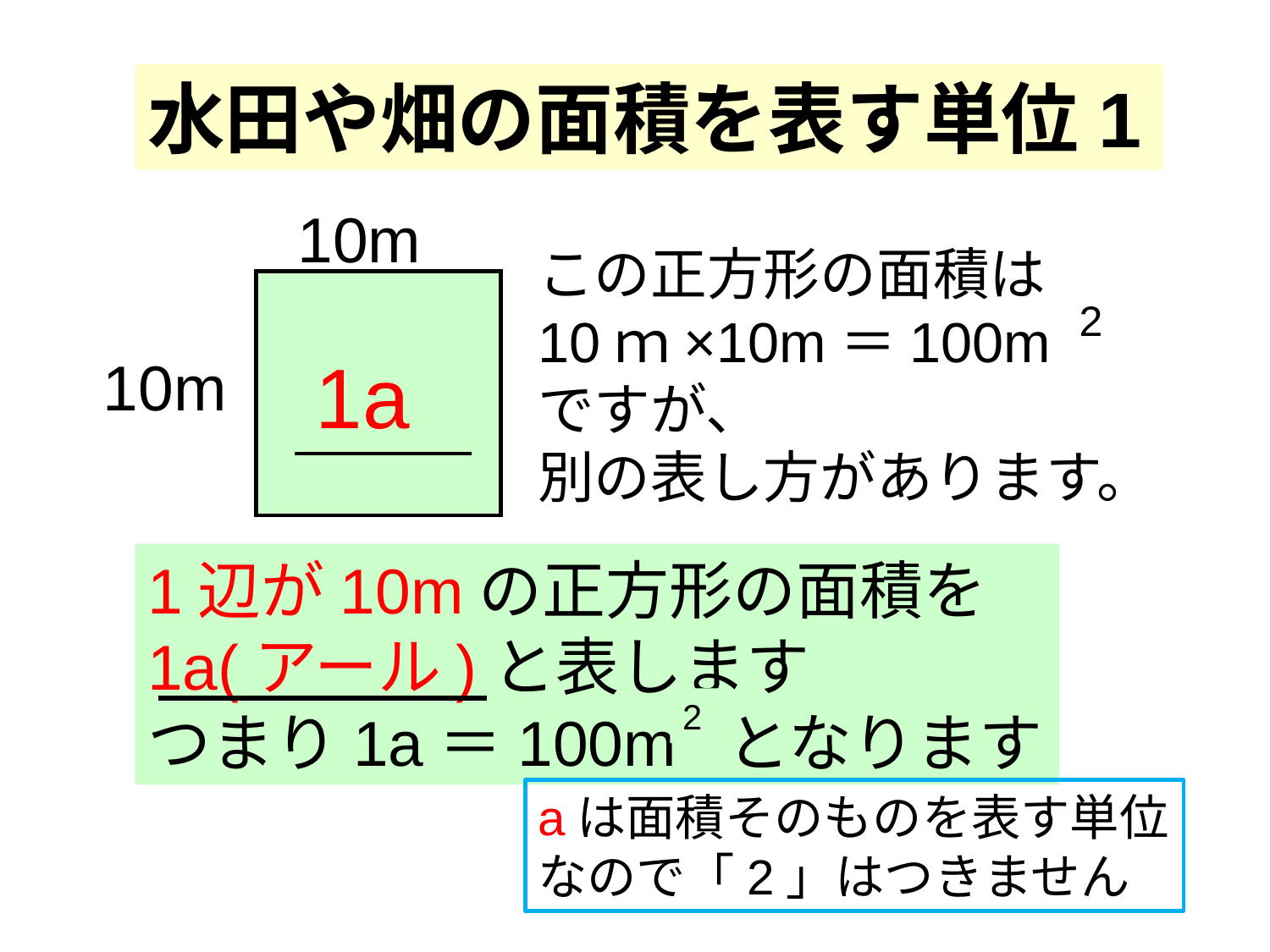

水田や畑の面積を表す単位1
10m
この正方形の面積は
10ｍ×10m＝100m
ですが、
別の表し方があります。

2
1a
10m
1辺が10mの正方形の面積を1a(アール)と表します
つまり1a＝100m  となります
2
aは面積そのものを表す単位
なので「2」はつきません